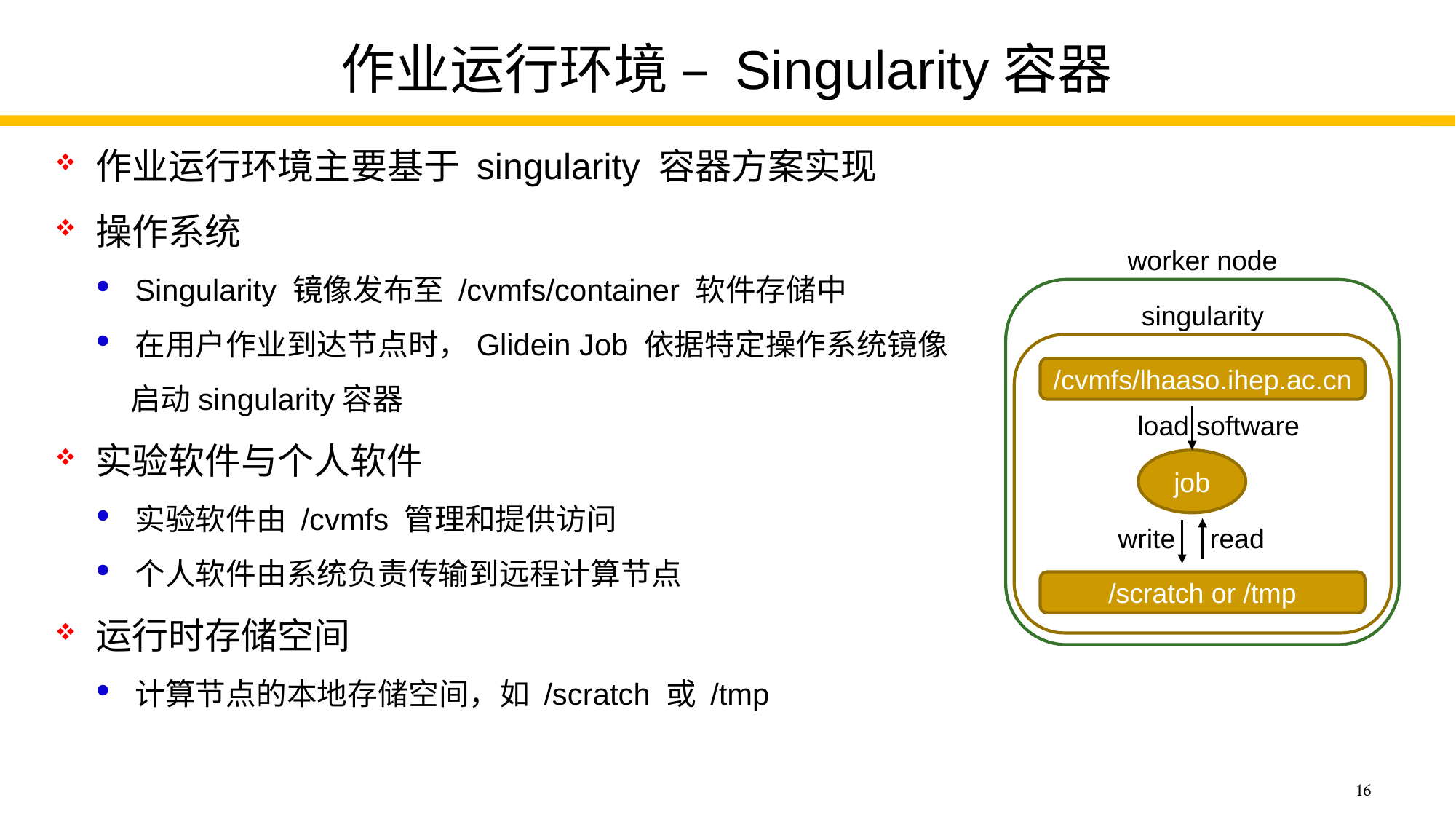

# 作业运行环境 – Singularity容器
作业运行环境主要基于 singularity 容器方案实现
操作系统
Singularity 镜像发布至 /cvmfs/container 软件存储中
在用户作业到达节点时，Glidein Job 依据特定操作系统镜像
    启动singularity容器
实验软件与个人软件
实验软件由 /cvmfs 管理和提供访问
个人软件由系统负责传输到远程计算节点
运行时存储空间
计算节点的本地存储空间，如 /scratch 或 /tmp
worker node

singularity

/cvmfs/lhaaso.ihep.ac.cn
load software
job
write
read
/scratch or /tmp
16